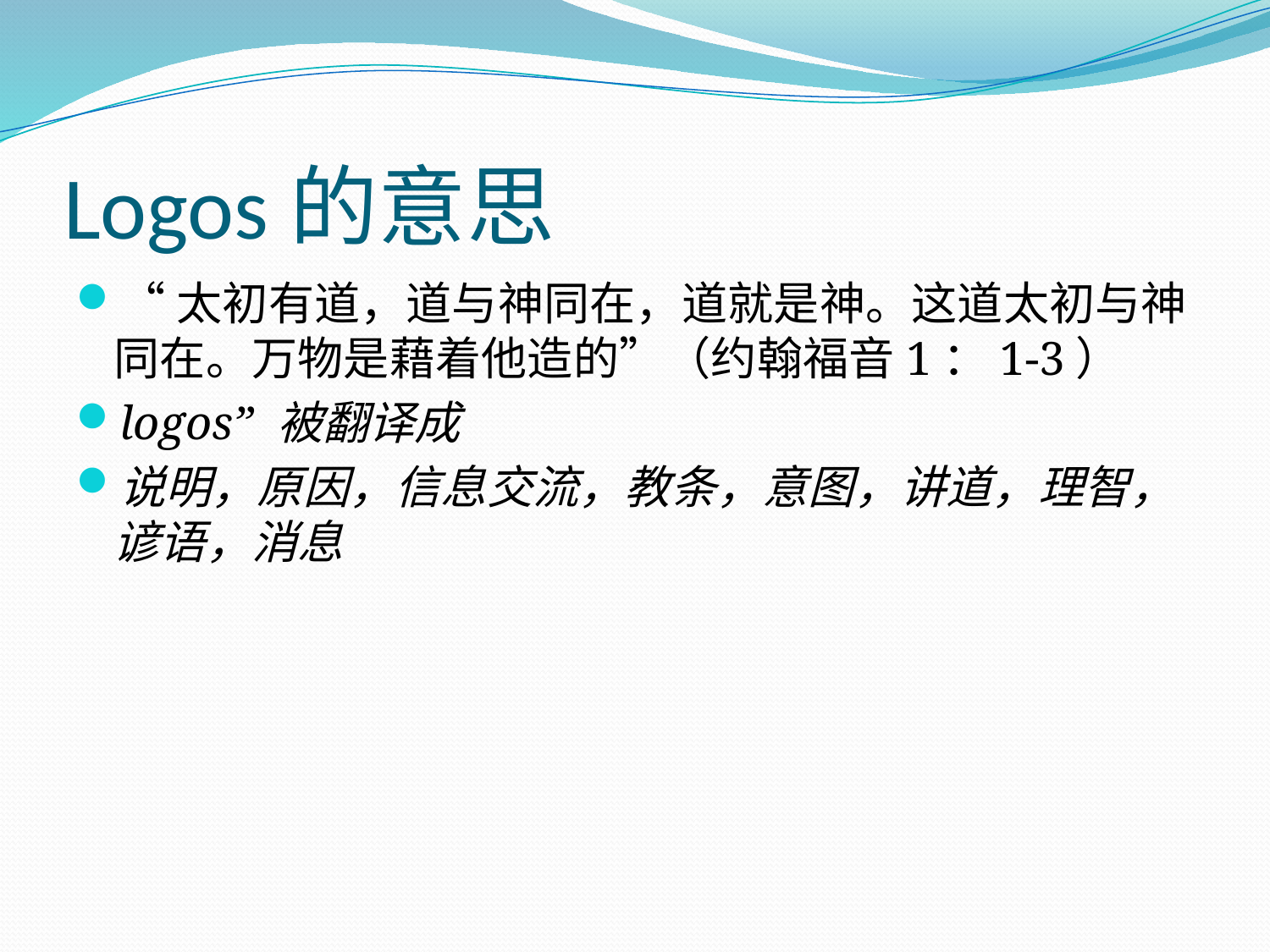

# Logos的意思
“太初有道，道与神同在，道就是神。这道太初与神同在。万物是藉着他造的”（约翰福音1：1-3）
logos” 被翻译成
说明，原因，信息交流，教条，意图，讲道，理智，谚语，消息